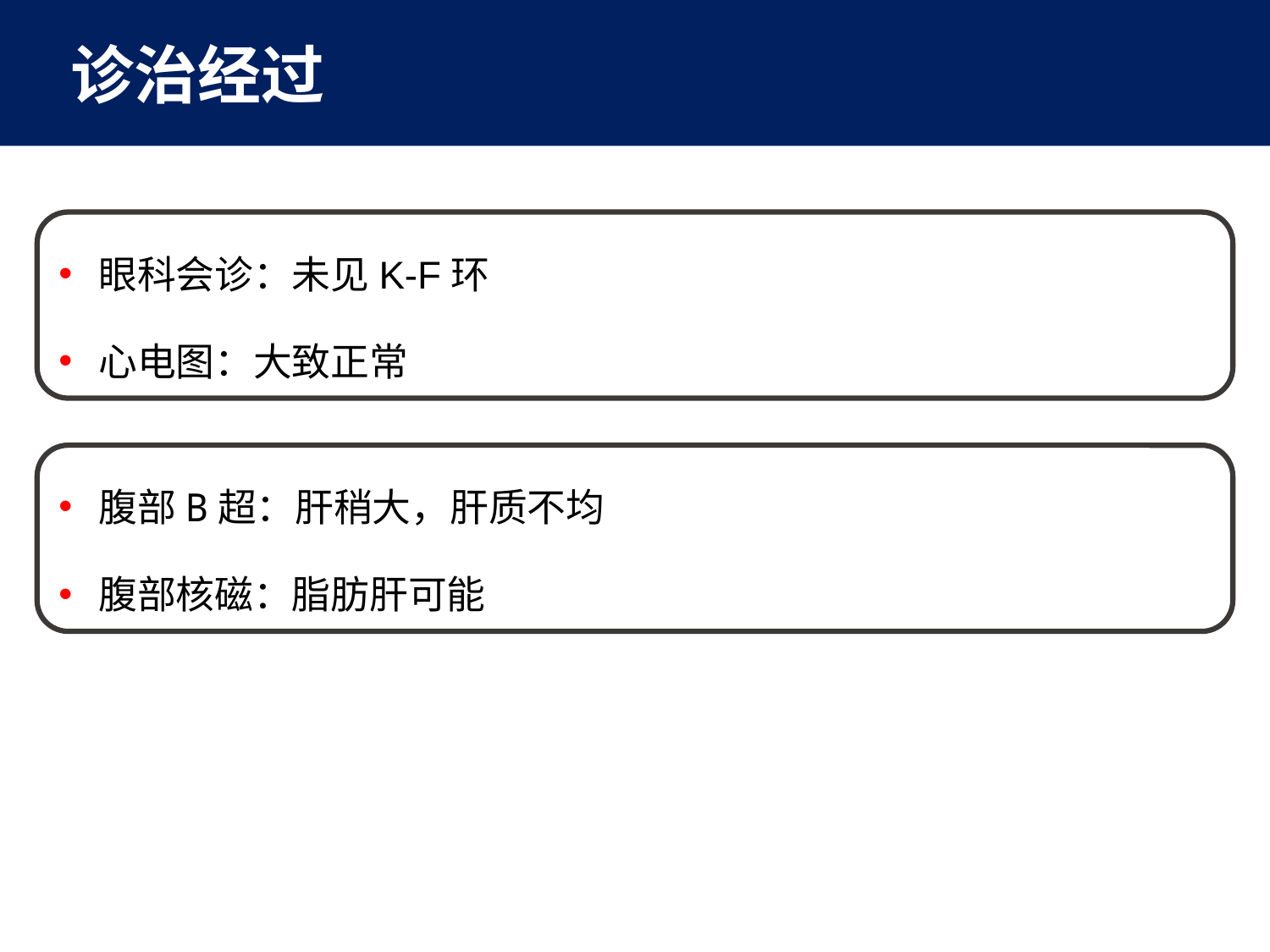

诊治经过
眼科会诊：未见K-F环
心电图：大致正常
腹部B超：肝稍大，肝质不均
腹部核磁：脂肪肝可能